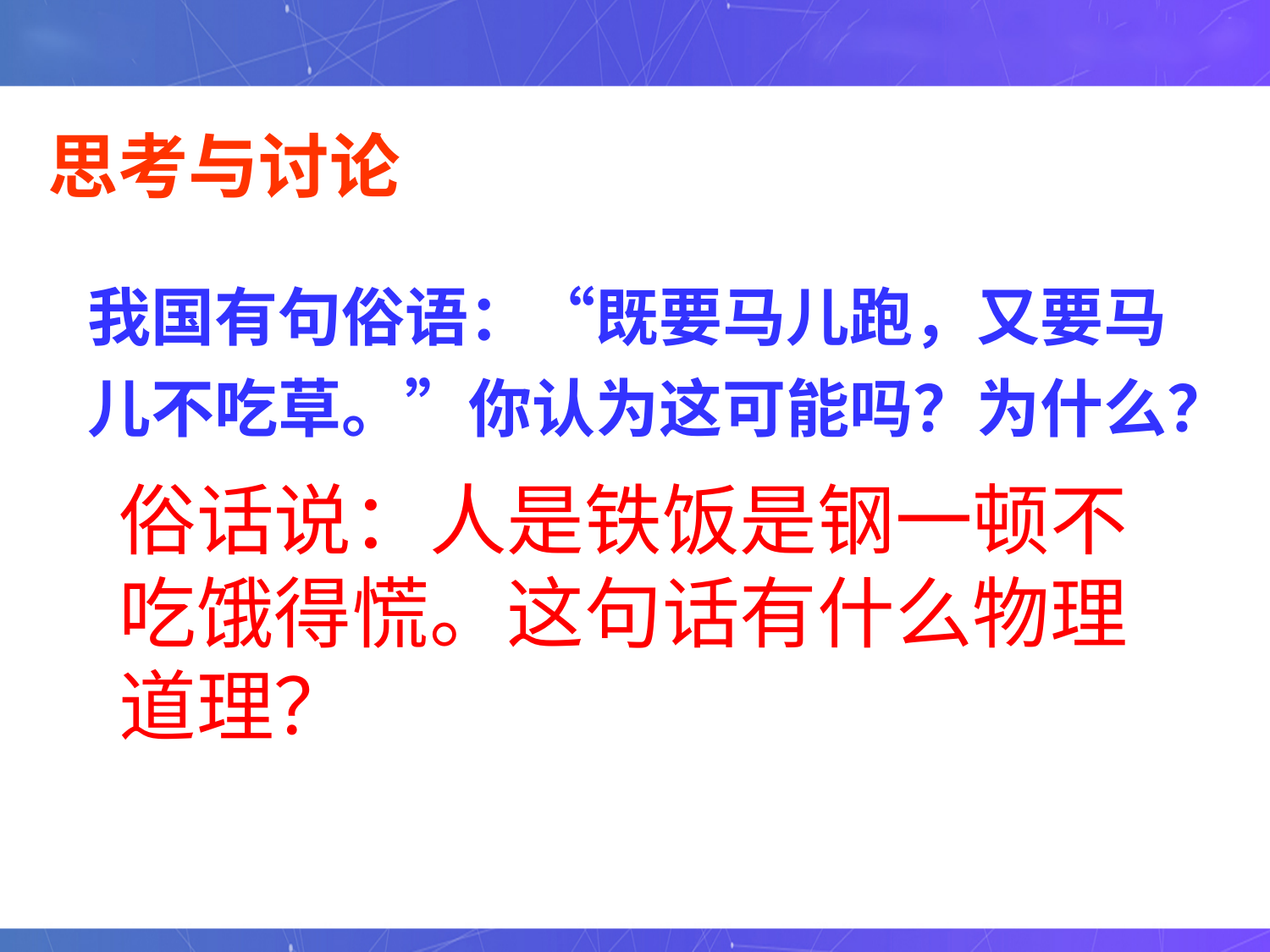

思考与讨论
我国有句俗语：“既要马儿跑，又要马儿不吃草。”你认为这可能吗？为什么？
俗话说：人是铁饭是钢一顿不吃饿得慌。这句话有什么物理道理？